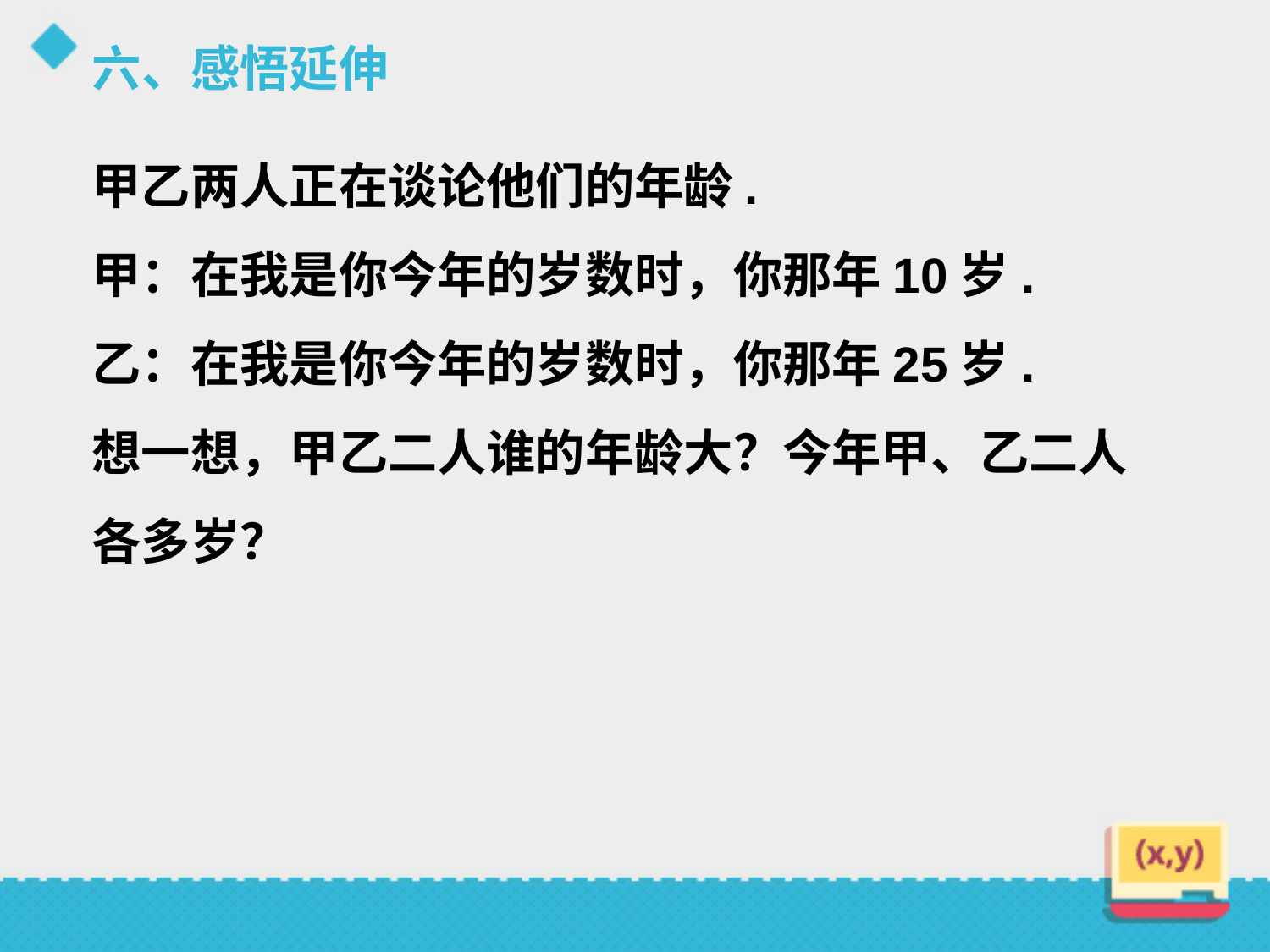

六、感悟延伸
甲乙两人正在谈论他们的年龄.
甲：在我是你今年的岁数时，你那年10岁.
乙：在我是你今年的岁数时，你那年25岁.
想一想，甲乙二人谁的年龄大？今年甲、乙二人
各多岁？